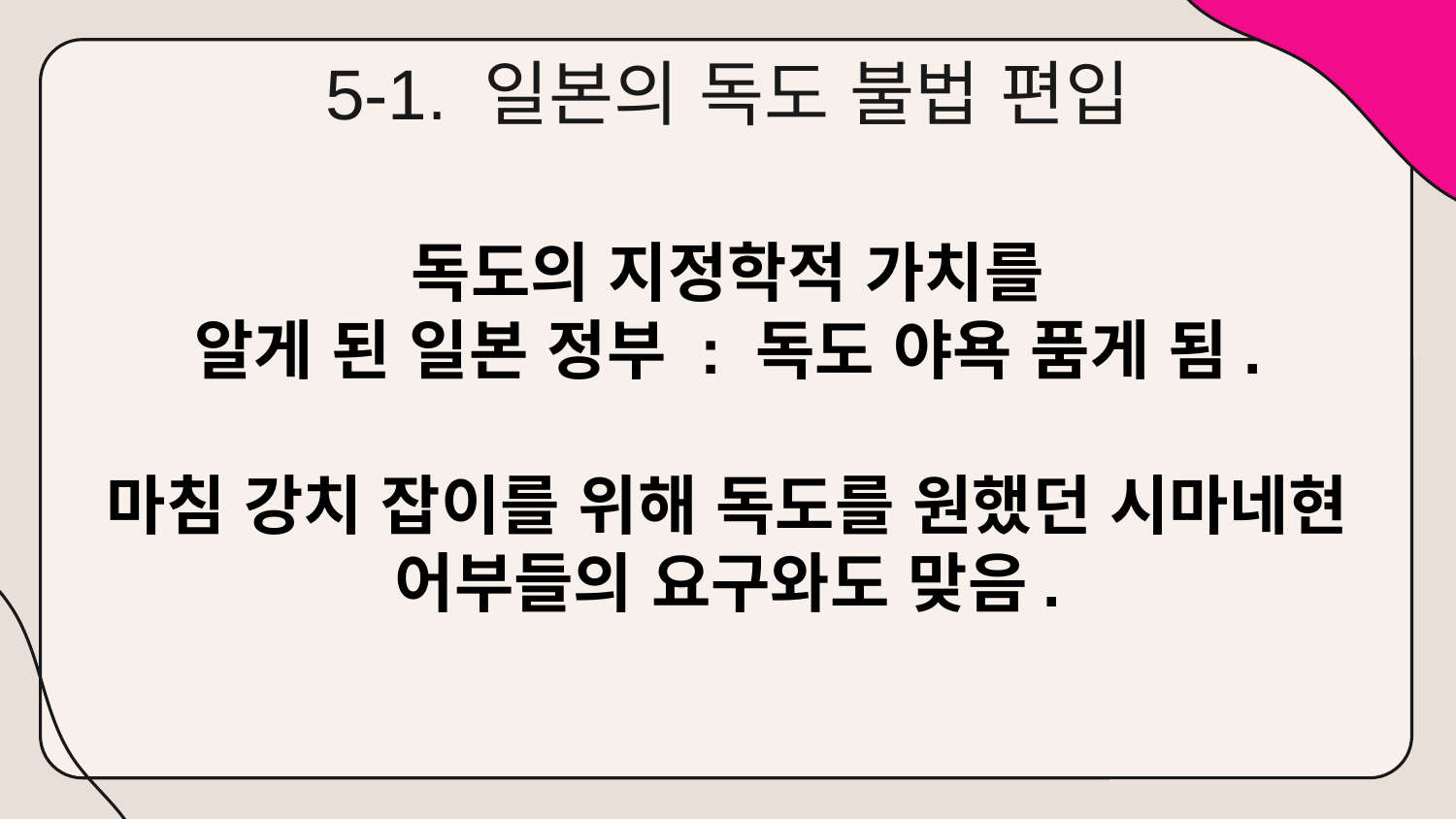

# 5-1. 일본의 독도 불법 편입
독도의 지정학적 가치를
알게 된 일본 정부 : 독도 야욕 품게 됨.

마침 강치 잡이를 위해 독도를 원했던 시마네현 어부들의 요구와도 맞음.